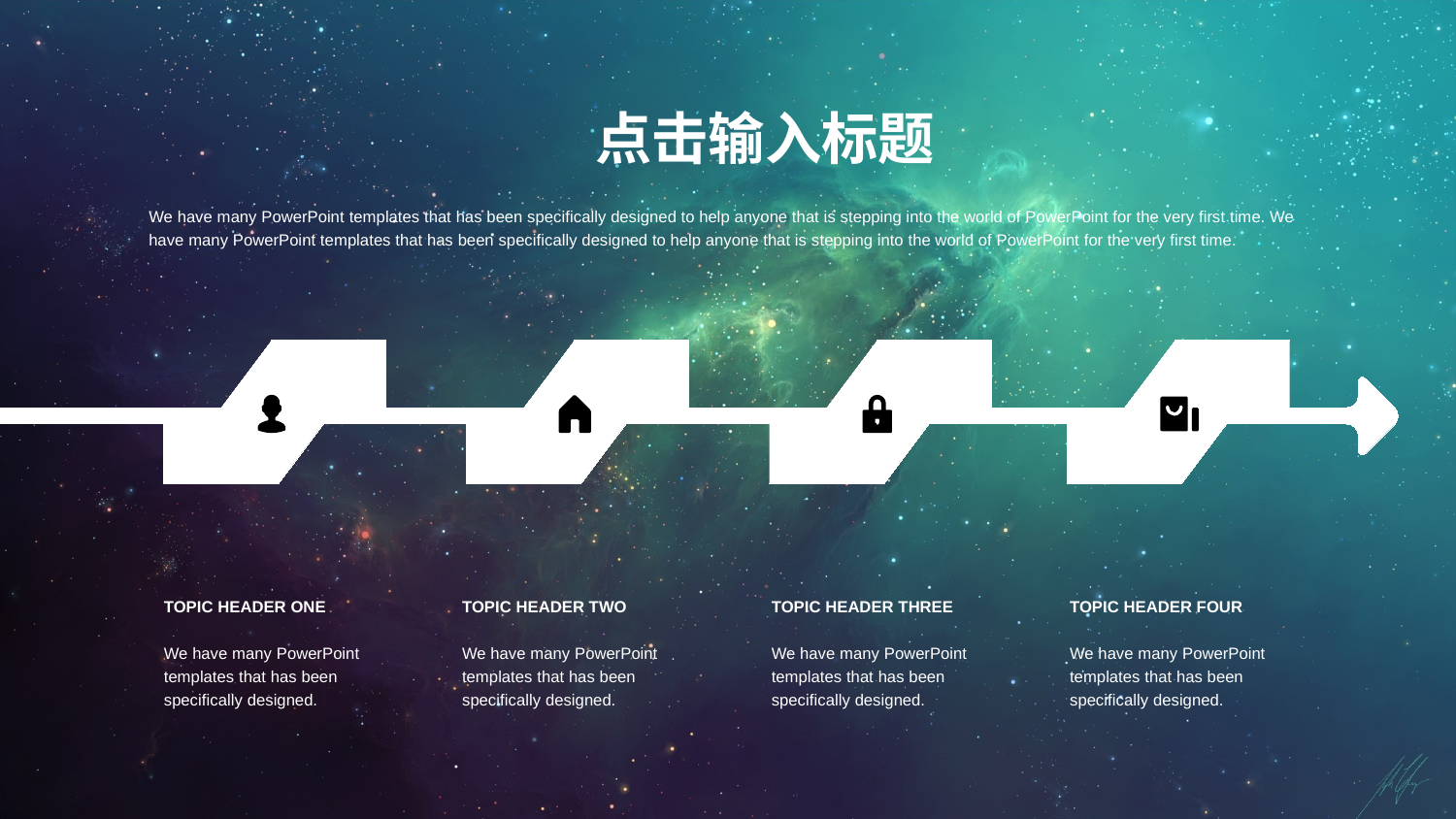

点击输入标题
We have many PowerPoint templates that has been specifically designed to help anyone that is stepping into the world of PowerPoint for the very first time. We have many PowerPoint templates that has been specifically designed to help anyone that is stepping into the world of PowerPoint for the very first time.

TOPIC HEADER TWO

We have many PowerPoint templates that has been specifically designed.
TOPIC HEADER THREE

We have many PowerPoint templates that has been specifically designed.
TOPIC HEADER FOUR

We have many PowerPoint templates that has been specifically designed.
TOPIC HEADER ONE

We have many PowerPoint templates that has been specifically designed.